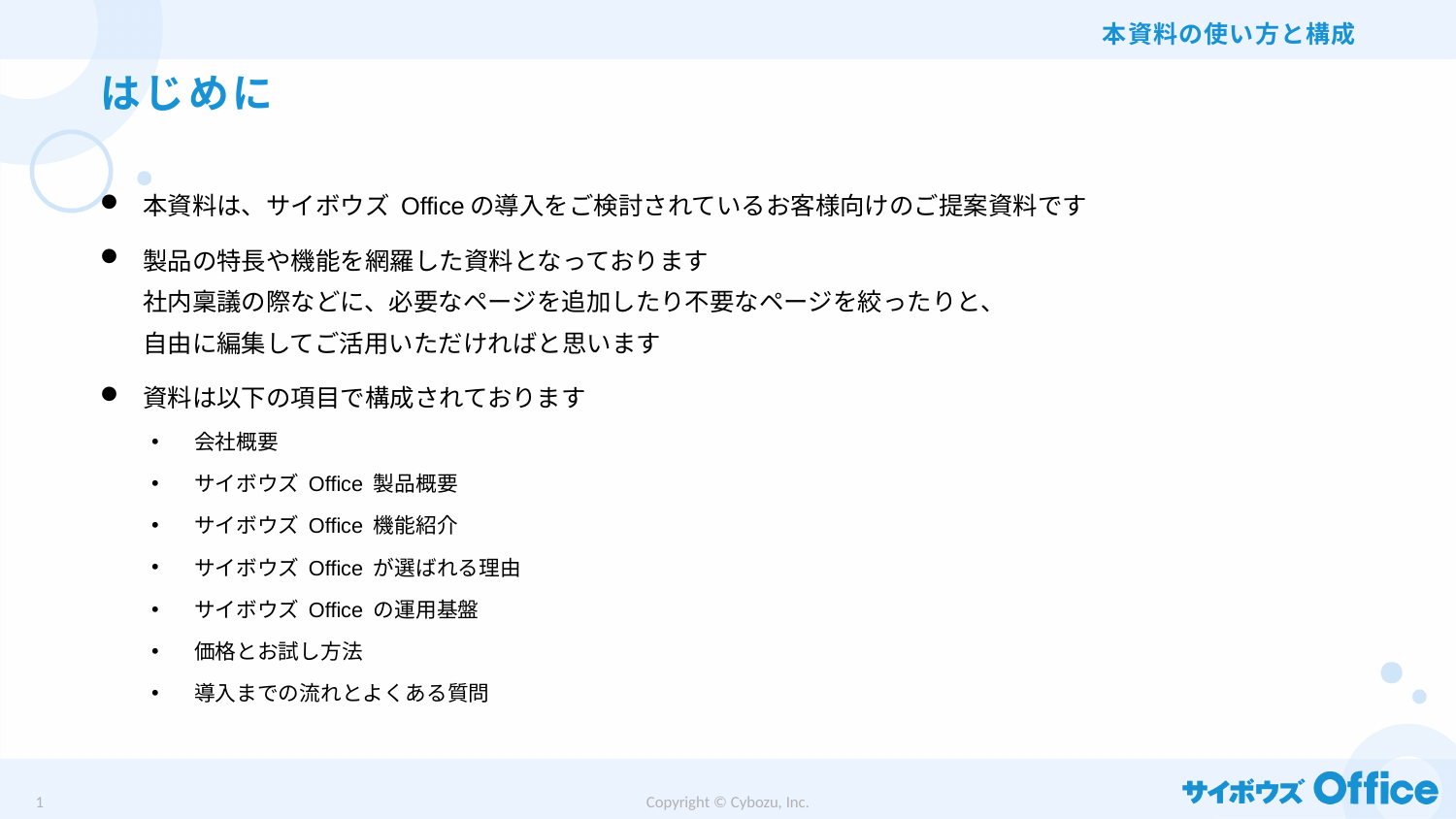

本資料の使い方と構成
# はじめに
本資料は、サイボウズ Officeの導入をご検討されているお客様向けのご提案資料です
製品の特長や機能を網羅した資料となっております
社内稟議の際などに、必要なページを追加したり不要なページを絞ったりと、
自由に編集してご活用いただければと思います
資料は以下の項目で構成されております
会社概要
サイボウズ Office 製品概要
サイボウズ Office 機能紹介
サイボウズ Office が選ばれる理由
サイボウズ Office の運用基盤
価格とお試し方法
導入までの流れとよくある質問
1
Copyright © Cybozu, Inc.